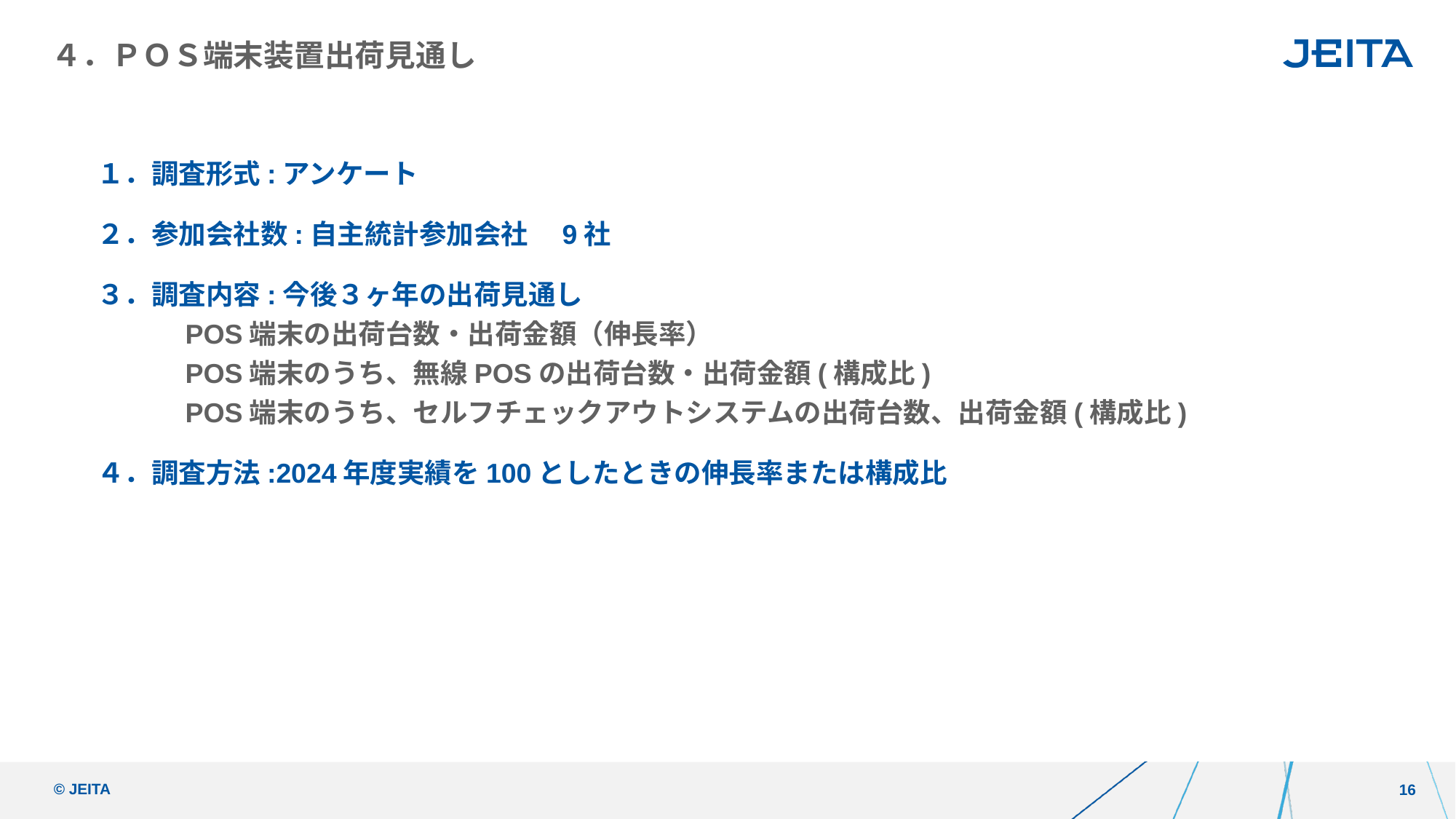

# ４．ＰＯＳ端末装置出荷見通し
１．調査形式:アンケート
２．参加会社数:自主統計参加会社　9社
３．調査内容:今後３ヶ年の出荷見通し
　　　POS端末の出荷台数・出荷金額（伸長率）
　　　POS端末のうち、無線POSの出荷台数・出荷金額(構成比)
　　　POS端末のうち、セルフチェックアウトシステムの出荷台数、出荷金額(構成比)
４．調査方法:2024年度実績を100としたときの伸長率または構成比
© JEITA